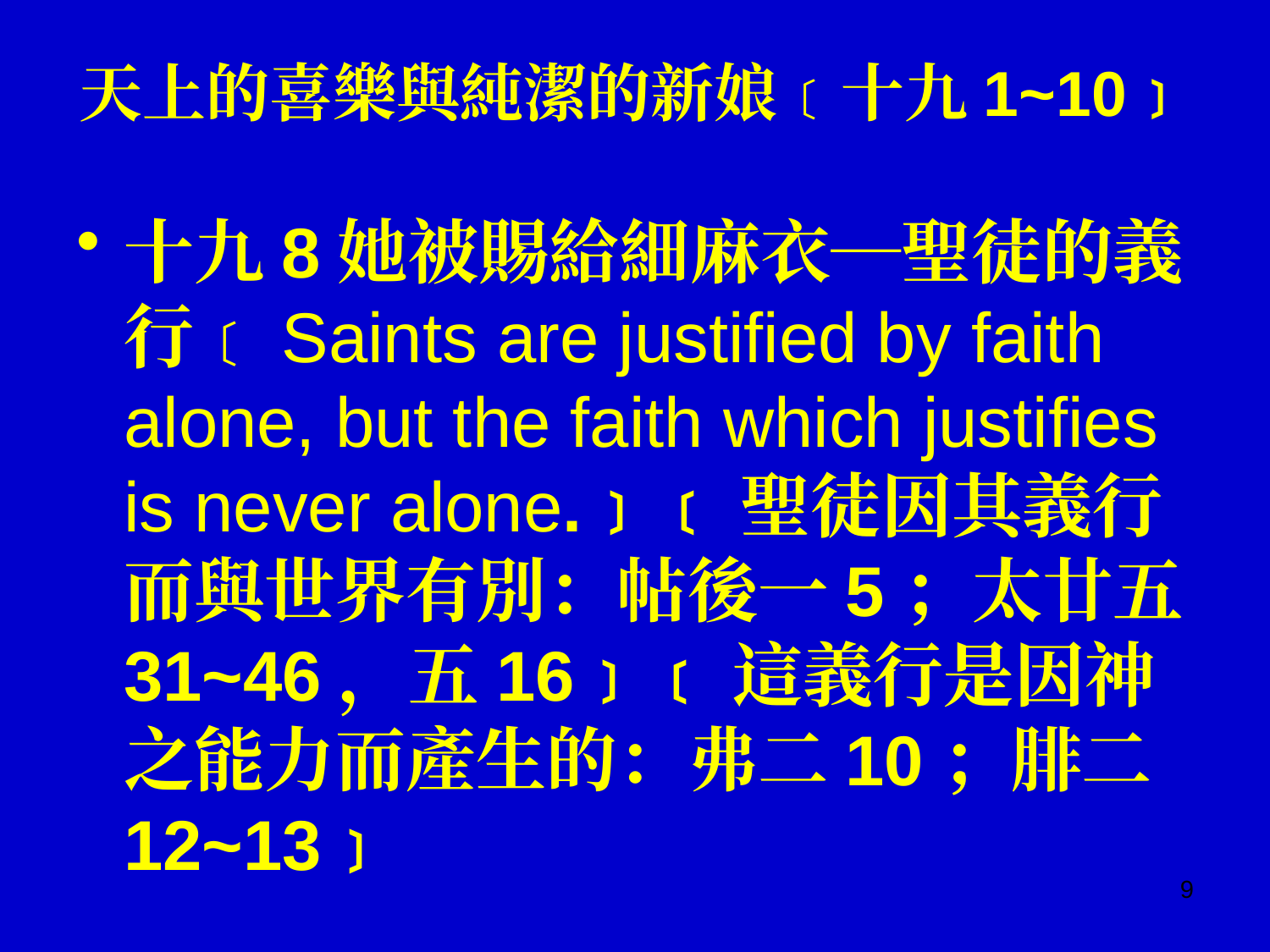

# 天上的喜樂與純潔的新娘﹝十九1~10﹞
十九8她被賜給細麻衣─聖徒的義行﹝Saints are justified by faith alone, but the faith which justifies is never alone.﹞﹝聖徒因其義行而與世界有別：帖後一5；太廿五31~46，五16﹞﹝這義行是因神之能力而產生的：弗二10；腓二12~13﹞
9